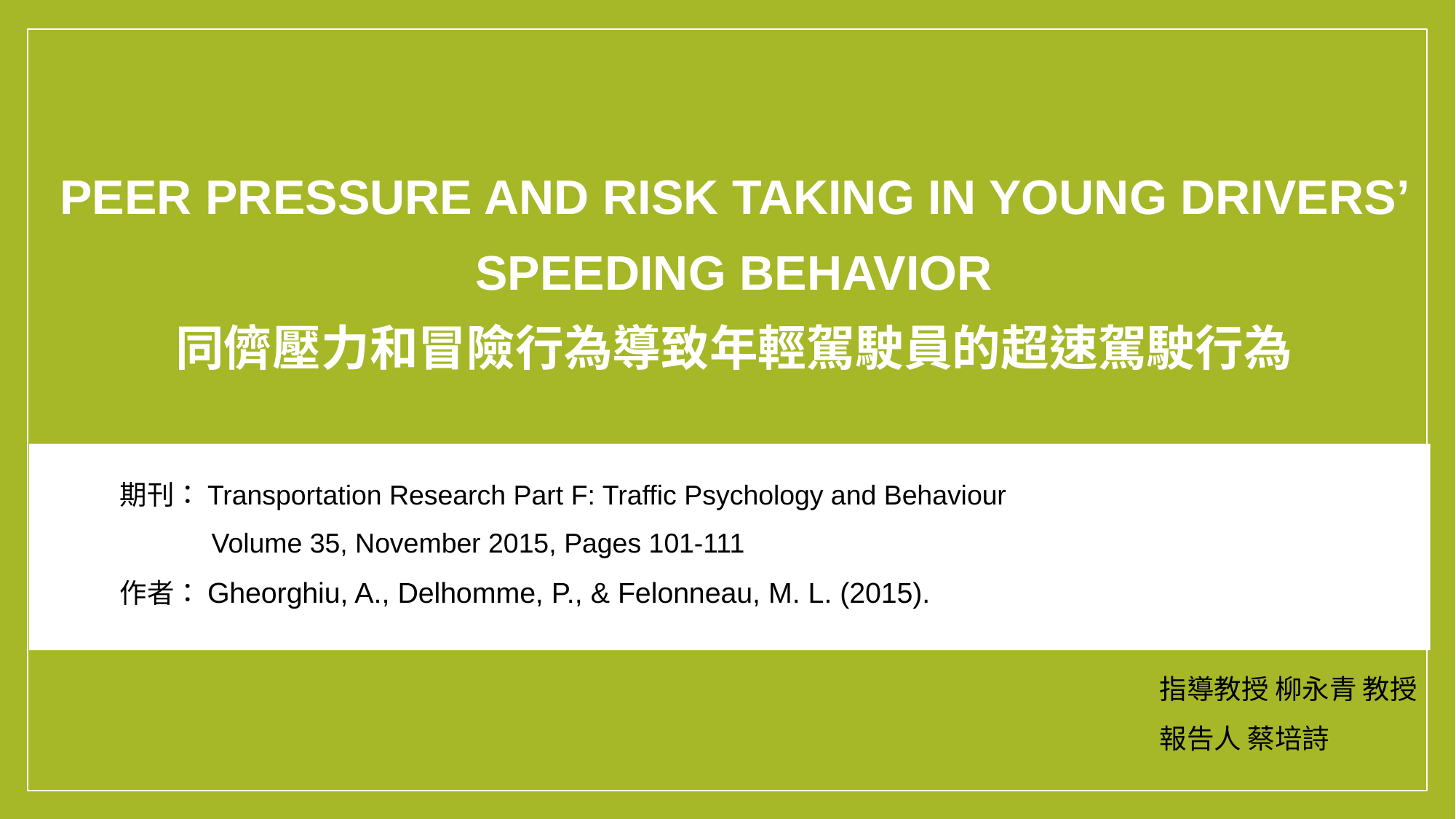

# Peer pressure and risk taking in young drivers’ speeding behavior 同儕壓力和冒險行為導致年輕駕駛員的超速駕駛行為

期刊：Transportation Research Part F: Traffic Psychology and Behaviour
            Volume 35, November 2015, Pages 101-111
作者：Gheorghiu, A., Delhomme, P., & Felonneau, M. L. (2015).
指導教授 柳永青 教授
報告人 蔡培詩